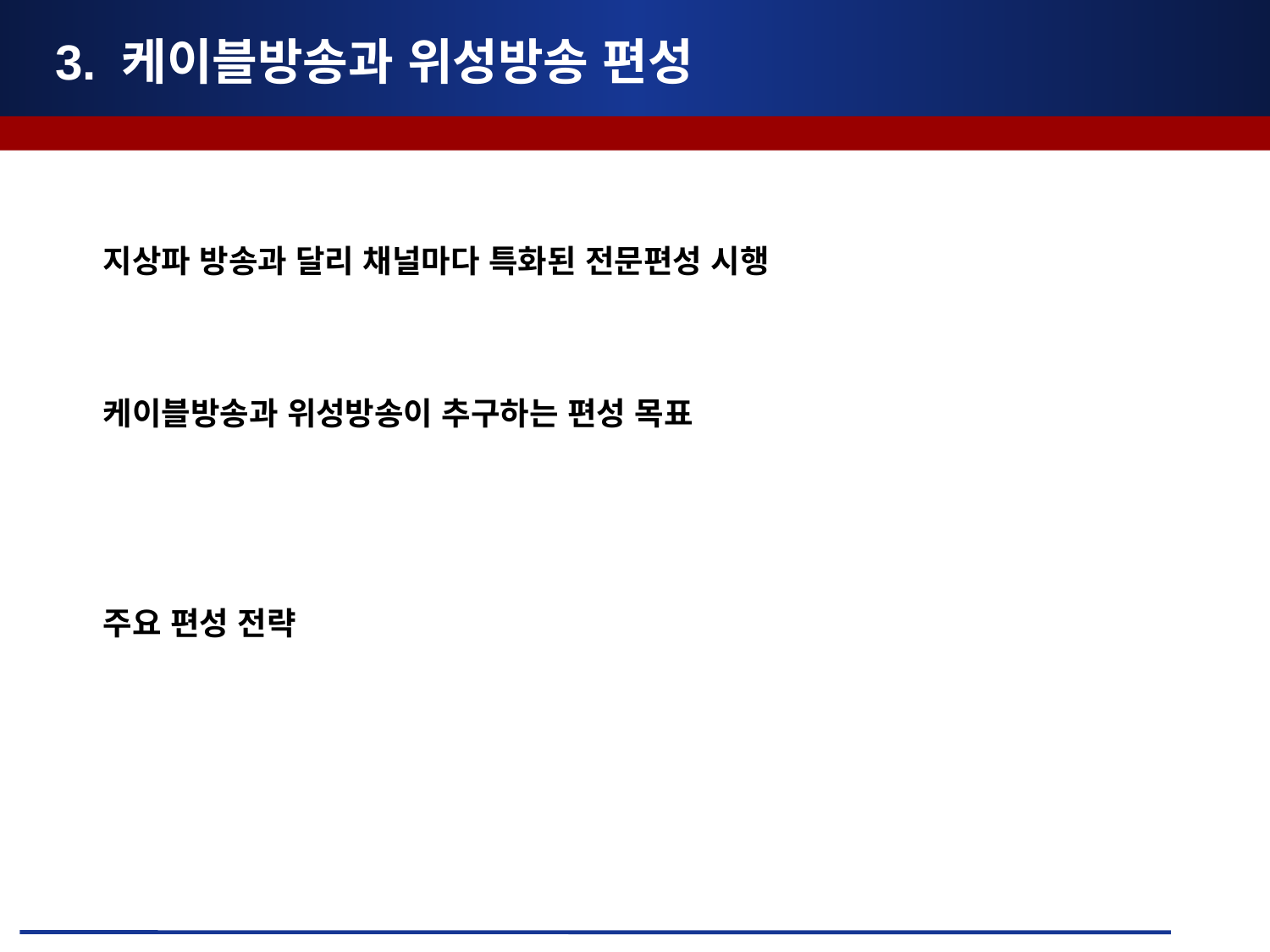

# 3. 케이블방송과 위성방송 편성

  지상파 방송과 달리 채널마다 특화된 전문편성 시행

  케이블방송과 위성방송이 추구하는 편성 목표

  주요 편성 전략